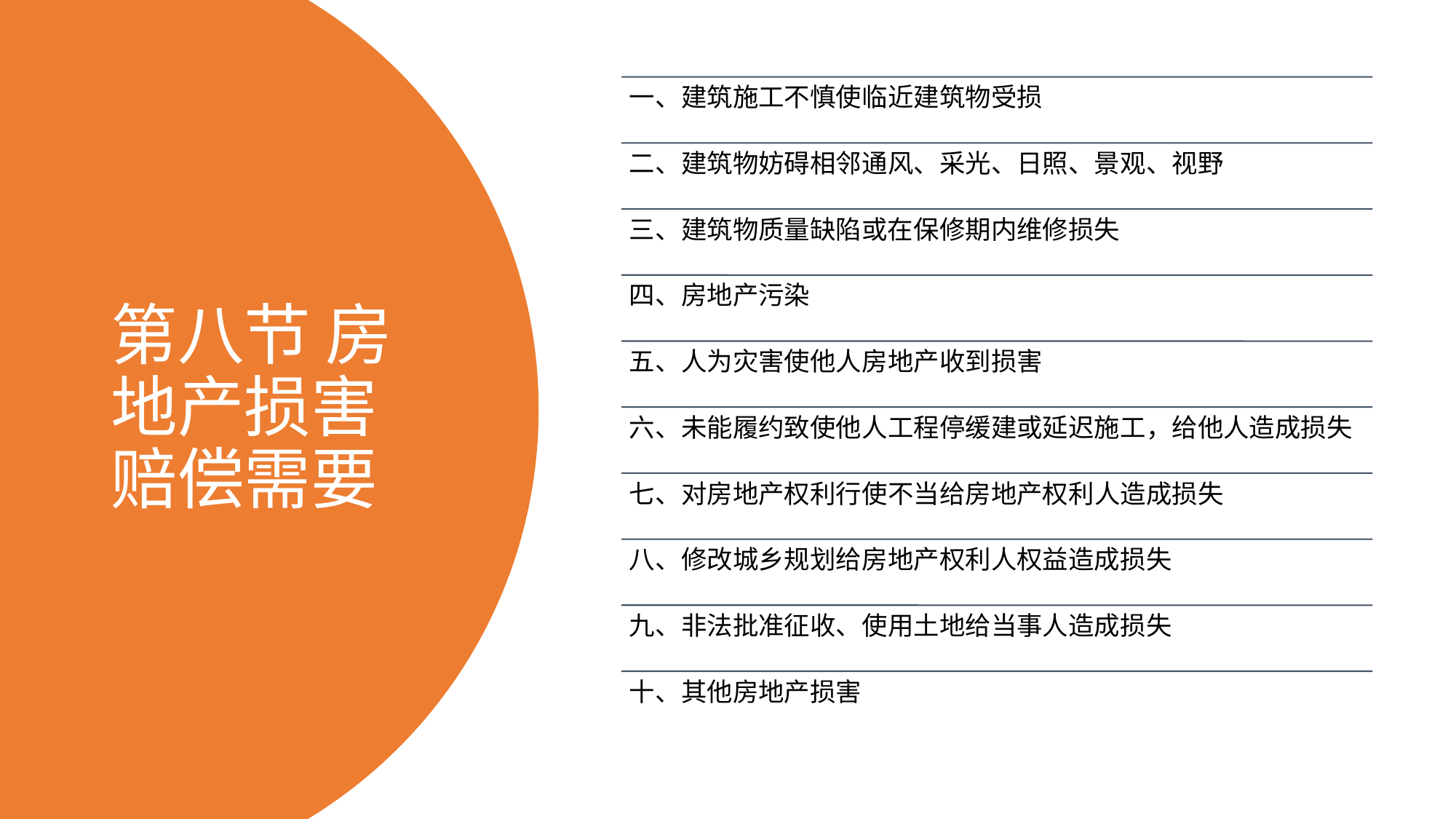

一、建筑施工不慎使临近建筑物受损
二、建筑物妨碍相邻通风、采光、日照、景观、视野
三、建筑物质量缺陷或在保修期内维修损失
四、房地产污染
五、人为灾害使他人房地产收到损害
六、未能履约致使他人工程停缓建或延迟施工，给他人造成损失
七、对房地产权利行使不当给房地产权利人造成损失
八、修改城乡规划给房地产权利人权益造成损失
九、非法批准征收、使用土地给当事人造成损失
十、其他房地产损害
# 第八节 房地产损害赔偿需要